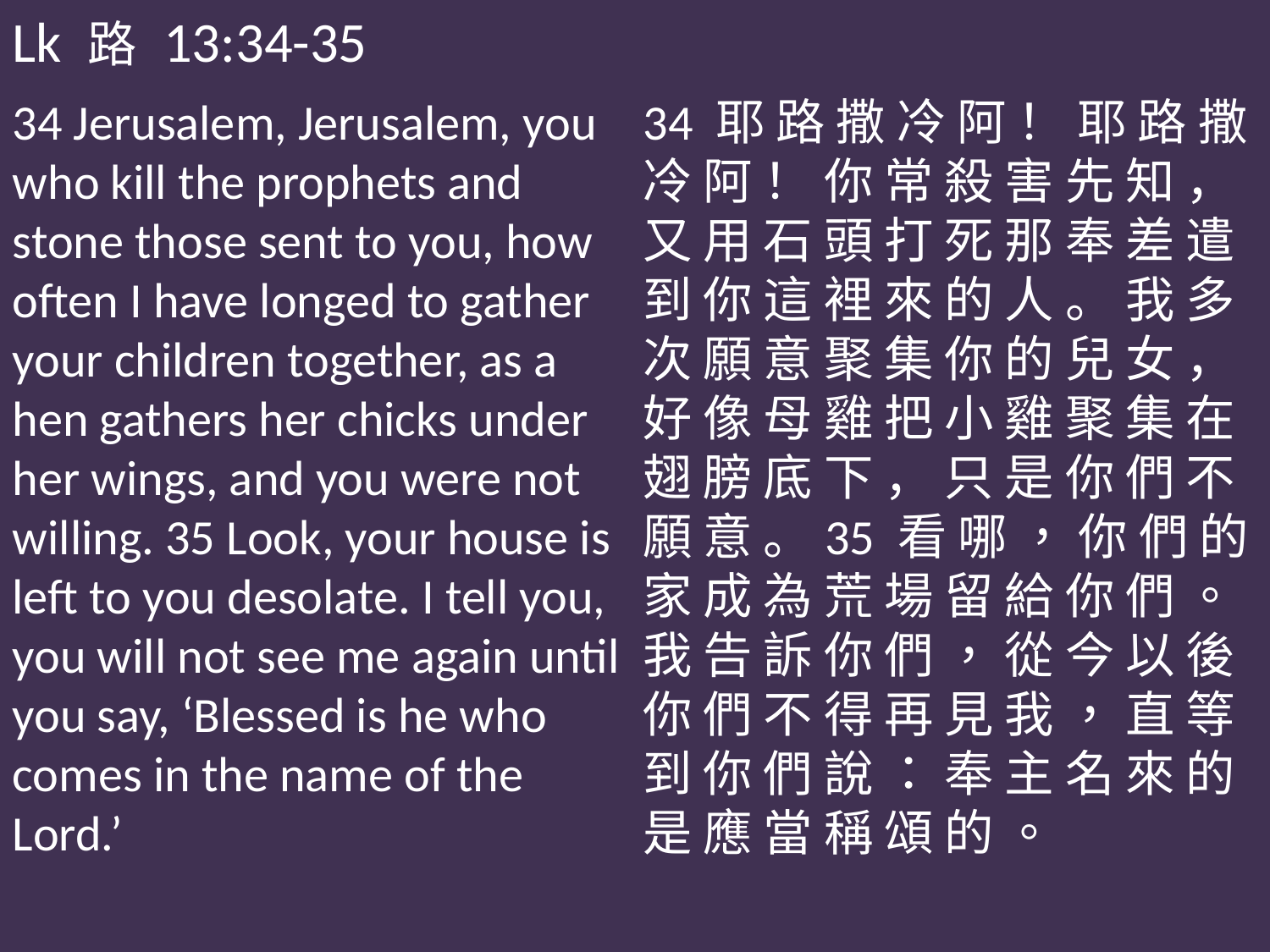

Lk 路 13:34-35
34 Jerusalem, Jerusalem, you who kill the prophets and stone those sent to you, how often I have longed to gather your children together, as a hen gathers her chicks under her wings, and you were not willing. 35 Look, your house is left to you desolate. I tell you, you will not see me again until you say, ‘Blessed is he who comes in the name of the Lord.’
34 耶 路 撒 冷 阿 ！ 耶 路 撒 冷 阿 ！ 你 常 殺 害 先 知 ， 又 用 石 頭 打 死 那 奉 差 遣 到 你 這 裡 來 的 人 。 我 多 次 願 意 聚 集 你 的 兒 女 ， 好 像 母 雞 把 小 雞 聚 集 在 翅 膀 底 下 ， 只 是 你 們 不 願 意 。35 看 哪 ， 你 們 的 家 成 為 荒 場 留 給 你 們 。 我 告 訴 你 們 ， 從 今 以 後 你 們 不 得 再 見 我 ， 直 等 到 你 們 說 ： 奉 主 名 來 的 是 應 當 稱 頌 的 。